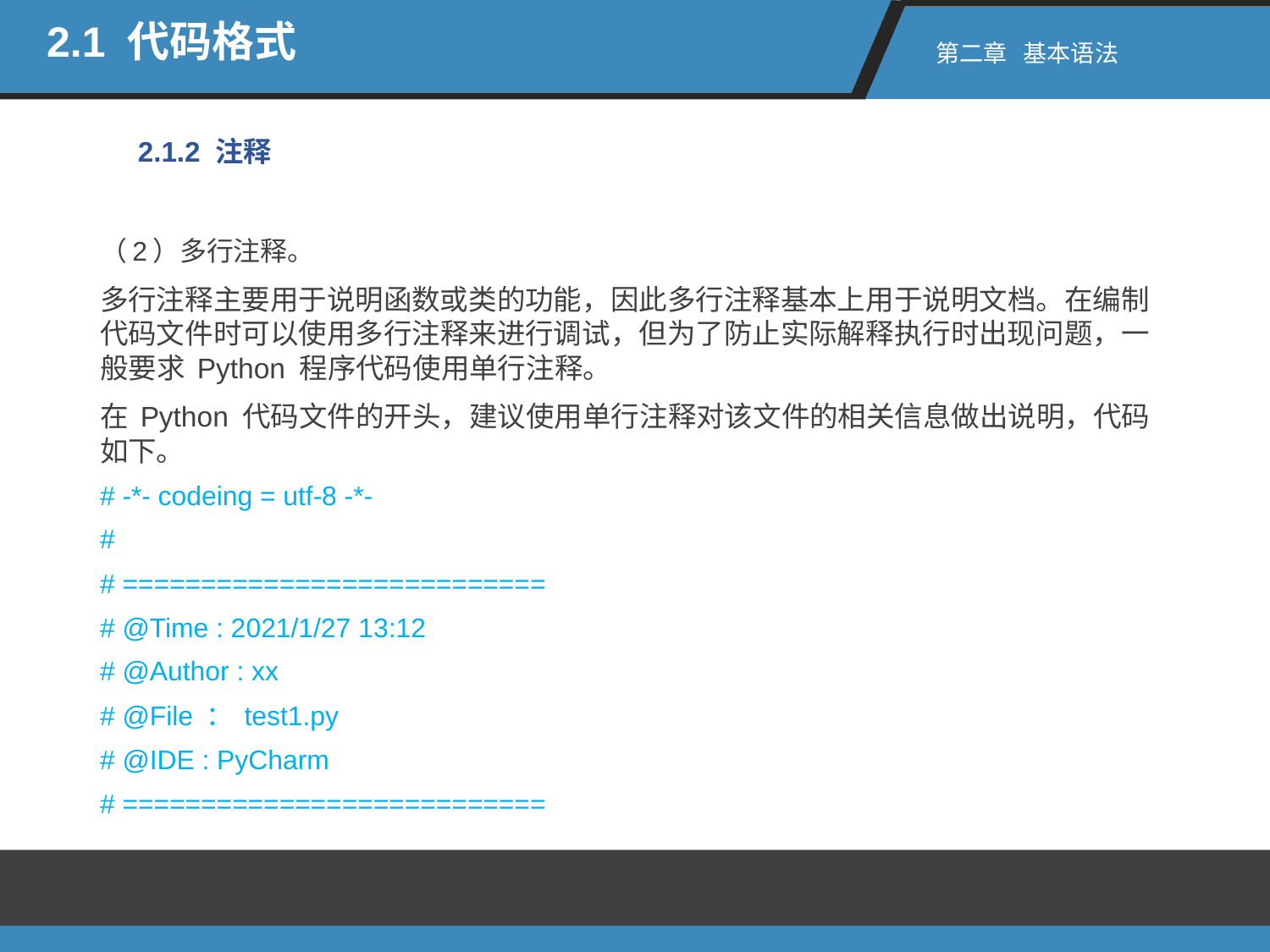

2.1 代码格式

第二章   基本语法
2.1.2 注释

（2）多行注释。
多行注释主要用于说明函数或类的功能，因此多行注释基本上用于说明文档。在编制代码文件时可以使用多行注释来进行调试，但为了防止实际解释执行时出现问题，一般要求 Python 程序代码使用单行注释。
在 Python 代码文件的开头，建议使用单行注释对该文件的相关信息做出说明，代码如下。
# -*- codeing = utf-8 -*-
#
# ===========================
# @Time : 2021/1/27 13:12
# @Author : xx
# @File ： test1.py
# @IDE : PyCharm
# ===========================